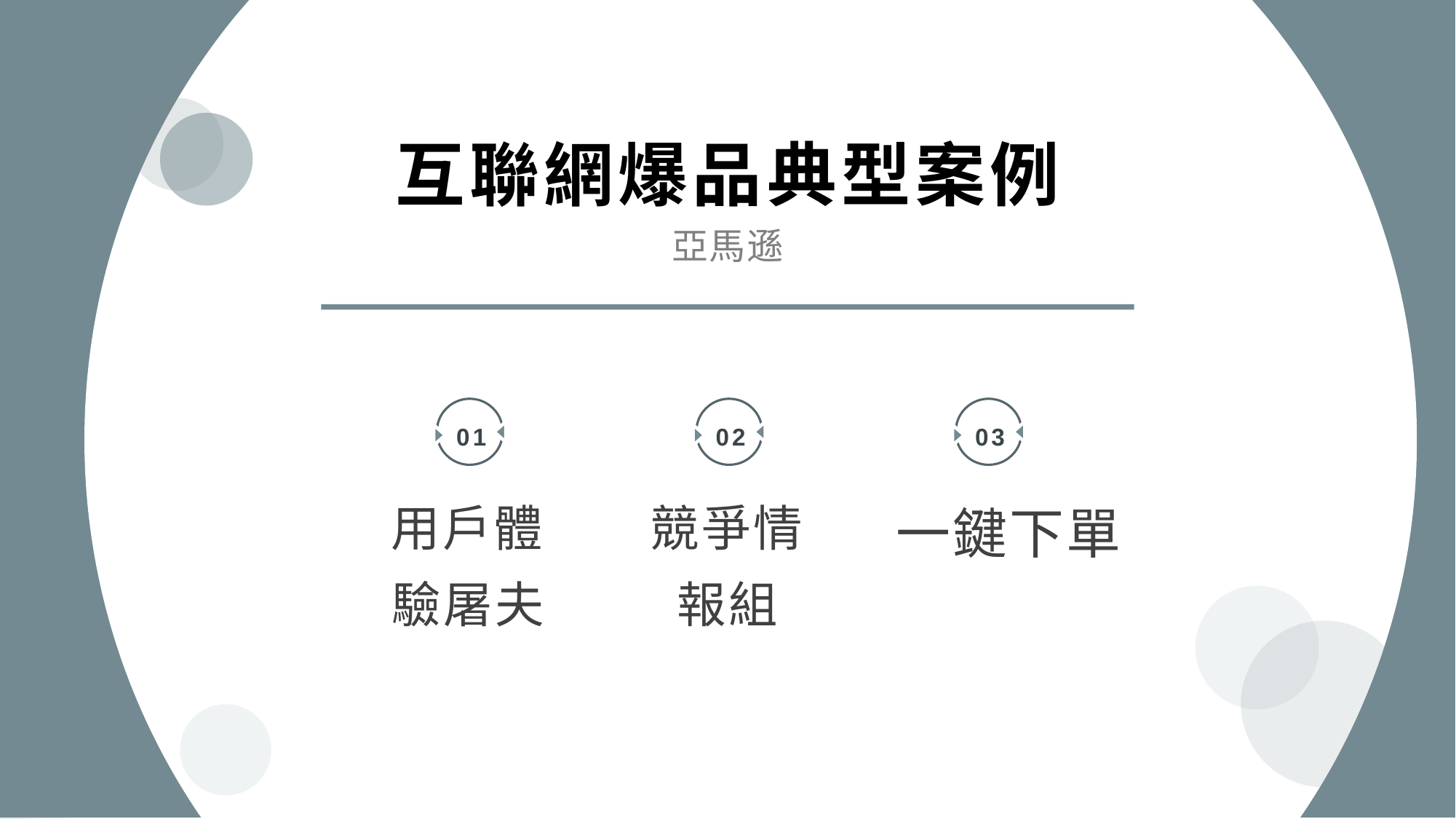

互聯網爆品典型案例
亞馬遜

01
02
03

用戶體驗屠夫
競爭情報組
一鍵下單